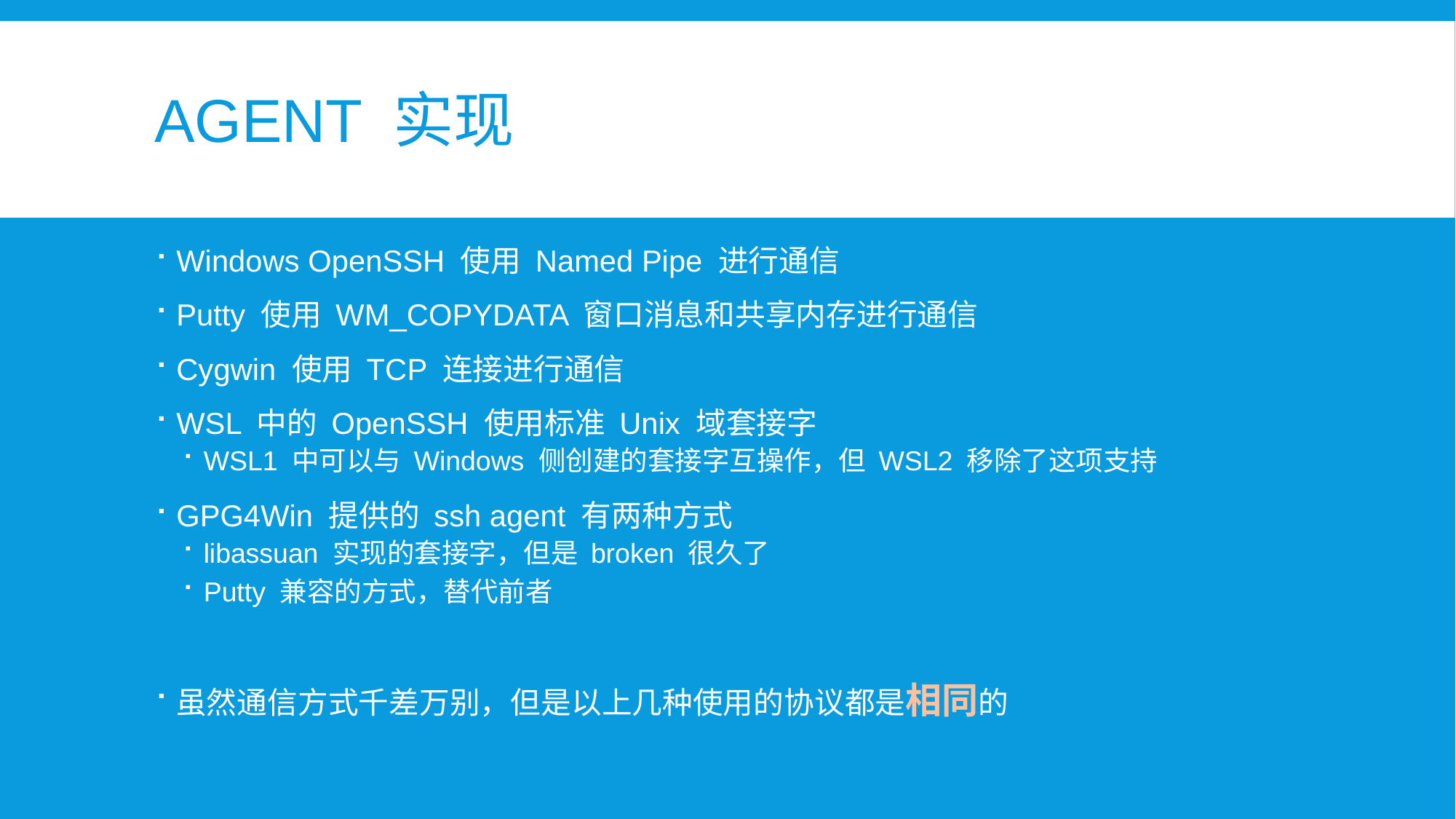

# AGENT 实现
Windows OpenSSH 使用 Named Pipe 进行通信
Putty 使用 WM_COPYDATA 窗口消息和共享内存进行通信
Cygwin 使用 TCP 连接进行通信
WSL 中的 OpenSSH 使用标准 Unix 域套接字
WSL1 中可以与 Windows 侧创建的套接字互操作，但 WSL2 移除了这项支持
GPG4Win 提供的 ssh agent 有两种方式
libassuan 实现的套接字，但是 broken 很久了
Putty 兼容的方式，替代前者

虽然通信方式千差万别，但是以上几种使用的协议都是相同的